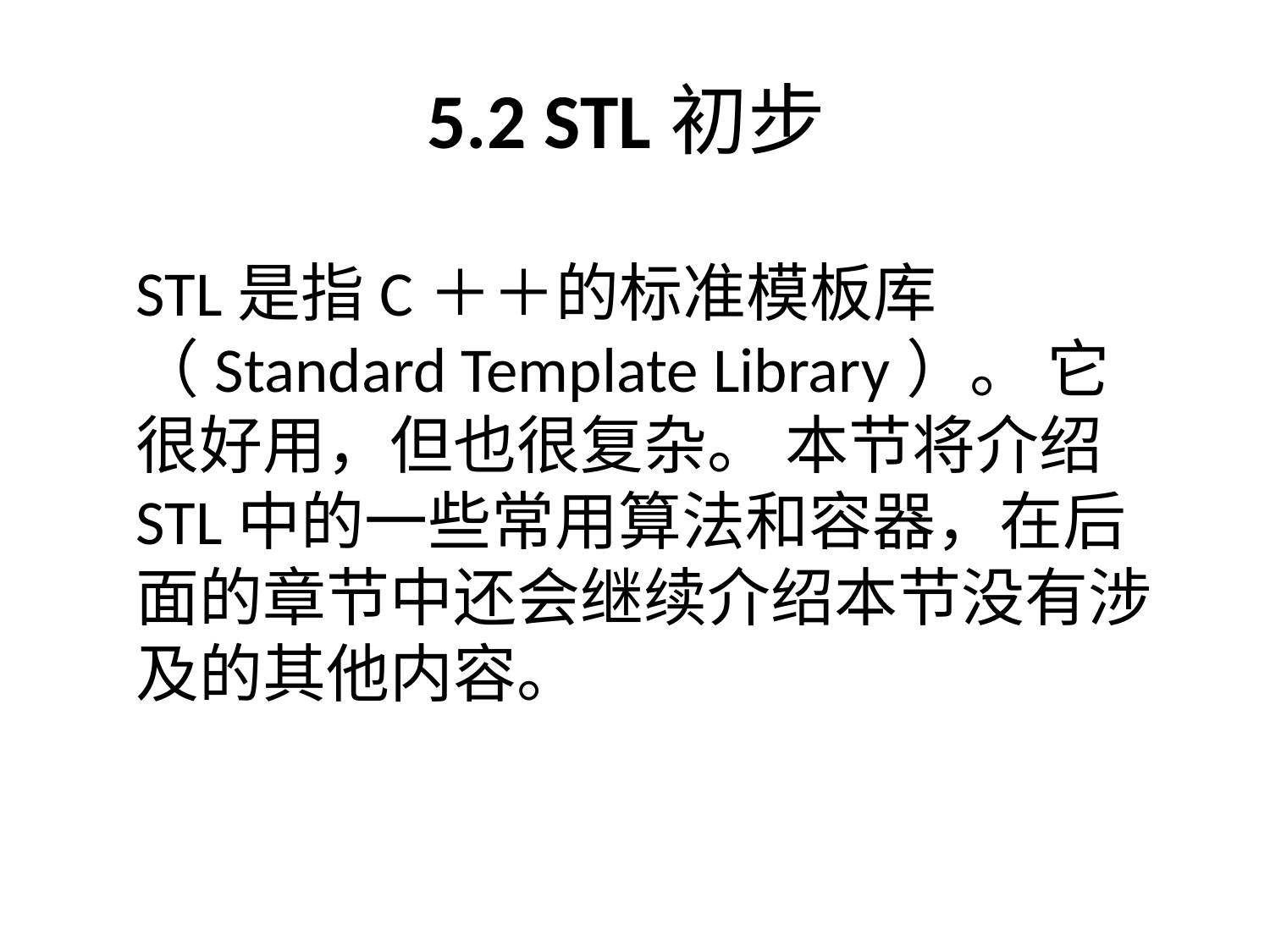

# 5.2 STL初步
STL是指C＋＋的标准模板库（Standard Template Library）。 它很好用，但也很复杂。 本节将介绍STL中的一些常用算法和容器，在后面的章节中还会继续介绍本节没有涉及的其他内容。